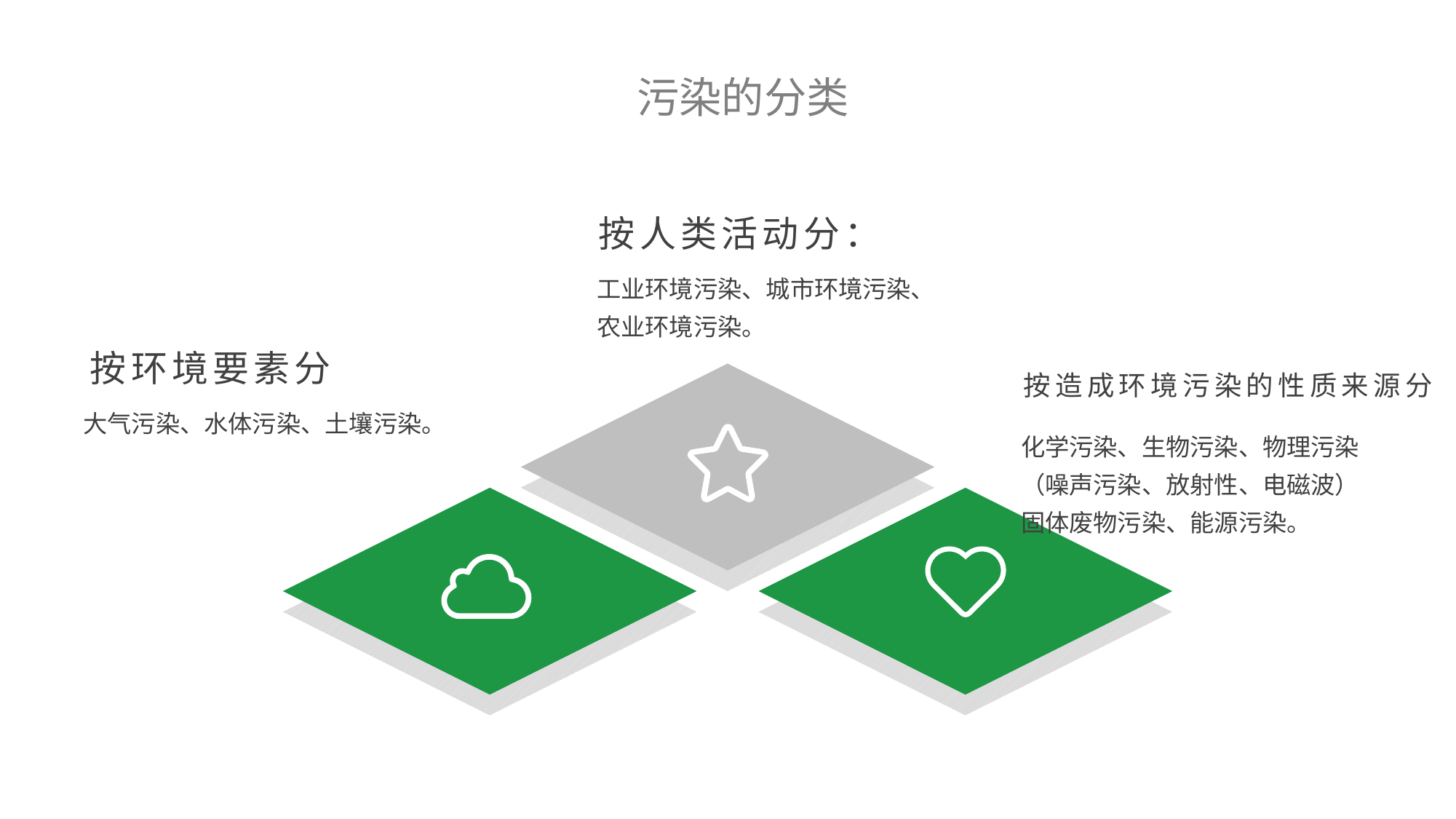

污染的分类
按人类活动分：
工业环境污染、城市环境污染、农业环境污染。
按环境要素分
按造成环境污染的性质来源分

大气污染、水体污染、土壤污染。
化学污染、生物污染、物理污染（噪声污染、放射性、电磁波）固体废物污染、能源污染。